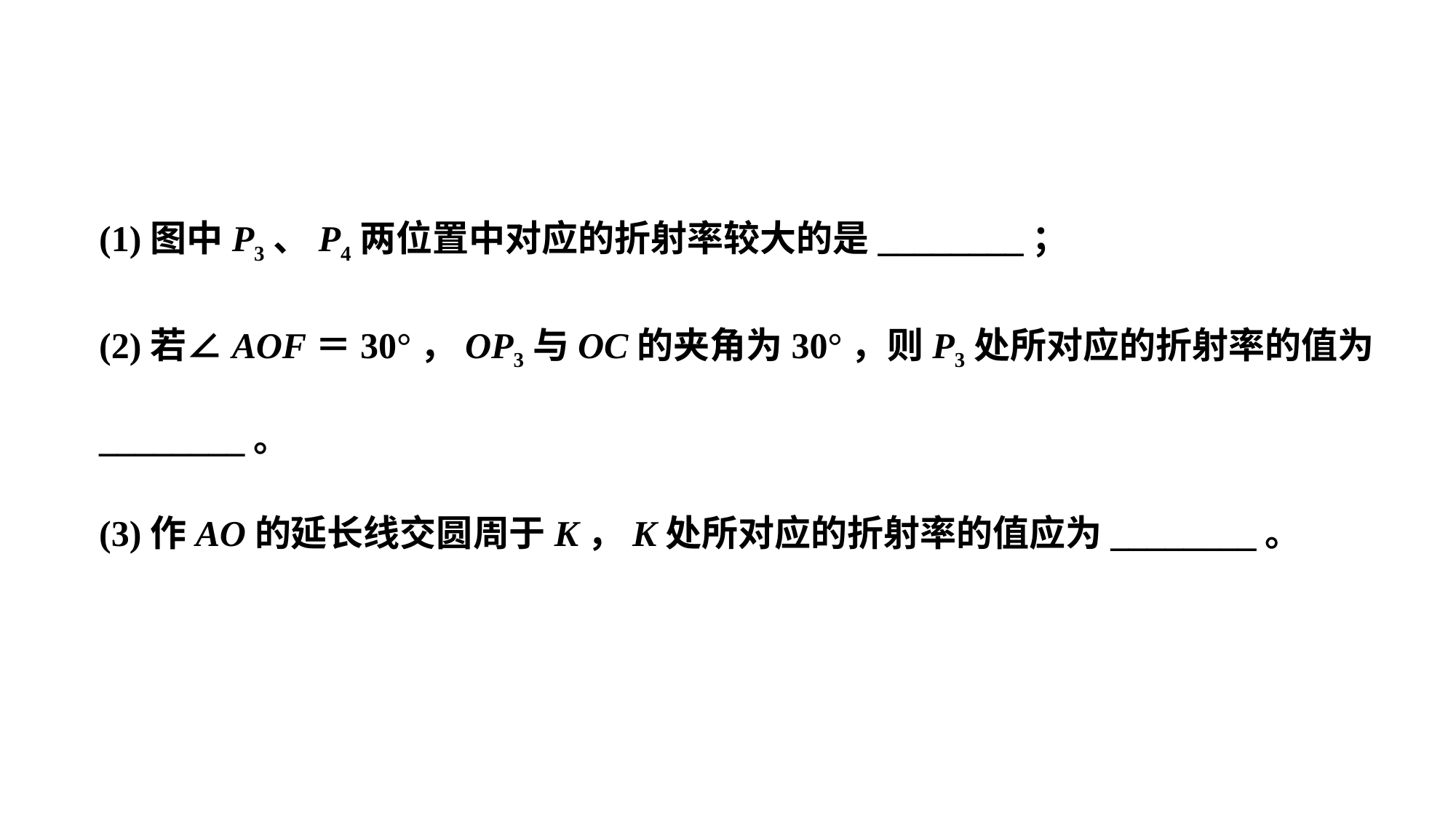

(1)图中P3、P4两位置中对应的折射率较大的是________；
(2)若∠AOF＝30°，OP3与OC的夹角为30°，则P3处所对应的折射率的值为________。
(3)作AO的延长线交圆周于K，K处所对应的折射率的值应为________。